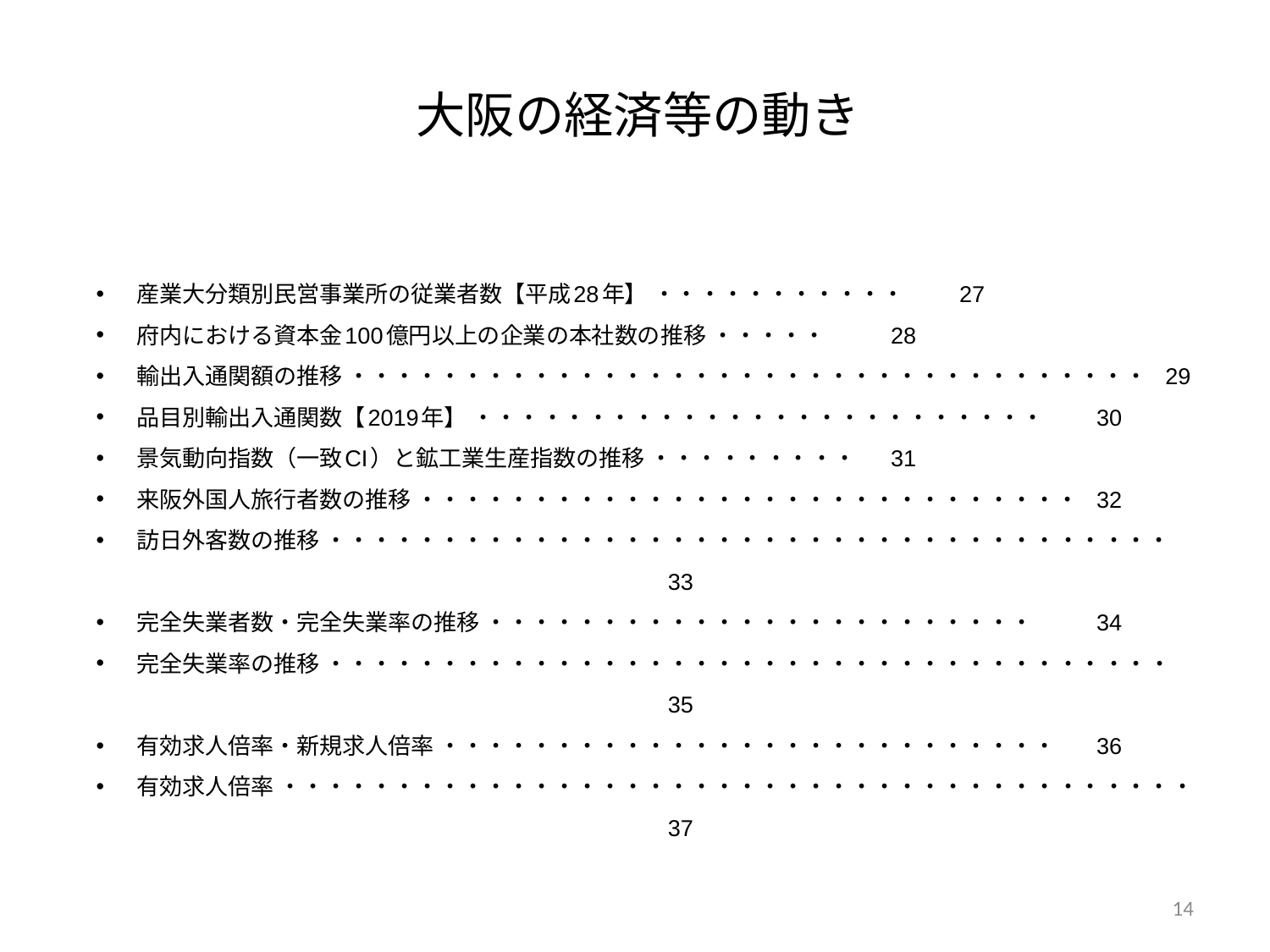

# 大阪の経済等の動き

産業大分類別民営事業所の従業者数【平成28年】 ・・・・・・・・・・・	27
府内における資本金100億円以上の企業の本社数の推移 ・・・・・ 	28
輸出入通関額の推移 ・・・・・・・・・・・・・・・・・・・・・・・・・・・・・・・・・・・ 	29
品目別輸出入通関数【2019年】 ・・・・・・・・・・・・・・・・・・・・・・・・・ 	30
景気動向指数（一致CI）と鉱工業生産指数の推移 ・・・・・・・・・ 	31
来阪外国人旅行者数の推移 ・・・・・・・・・・・・・・・・・・・・・・・・・・・・・ 	32
訪日外客数の推移 ・・・・・・・・・・・・・・・・・・・・・・・・・・・・・・・・・・・・・ 	33
完全失業者数・完全失業率の推移 ・・・・・・・・・・・・・・・・・・・・・・・・ 	34
完全失業率の推移 ・・・・・・・・・・・・・・・・・・・・・・・・・・・・・・・・・・・・・ 	35
有効求人倍率・新規求人倍率 ・・・・・・・・・・・・・・・・・・・・・・・・・・・ 	36
有効求人倍率 ・・・・・・・・・・・・・・・・・・・・・・・・・・・・・・・・・・・・・・・・ 	37
14